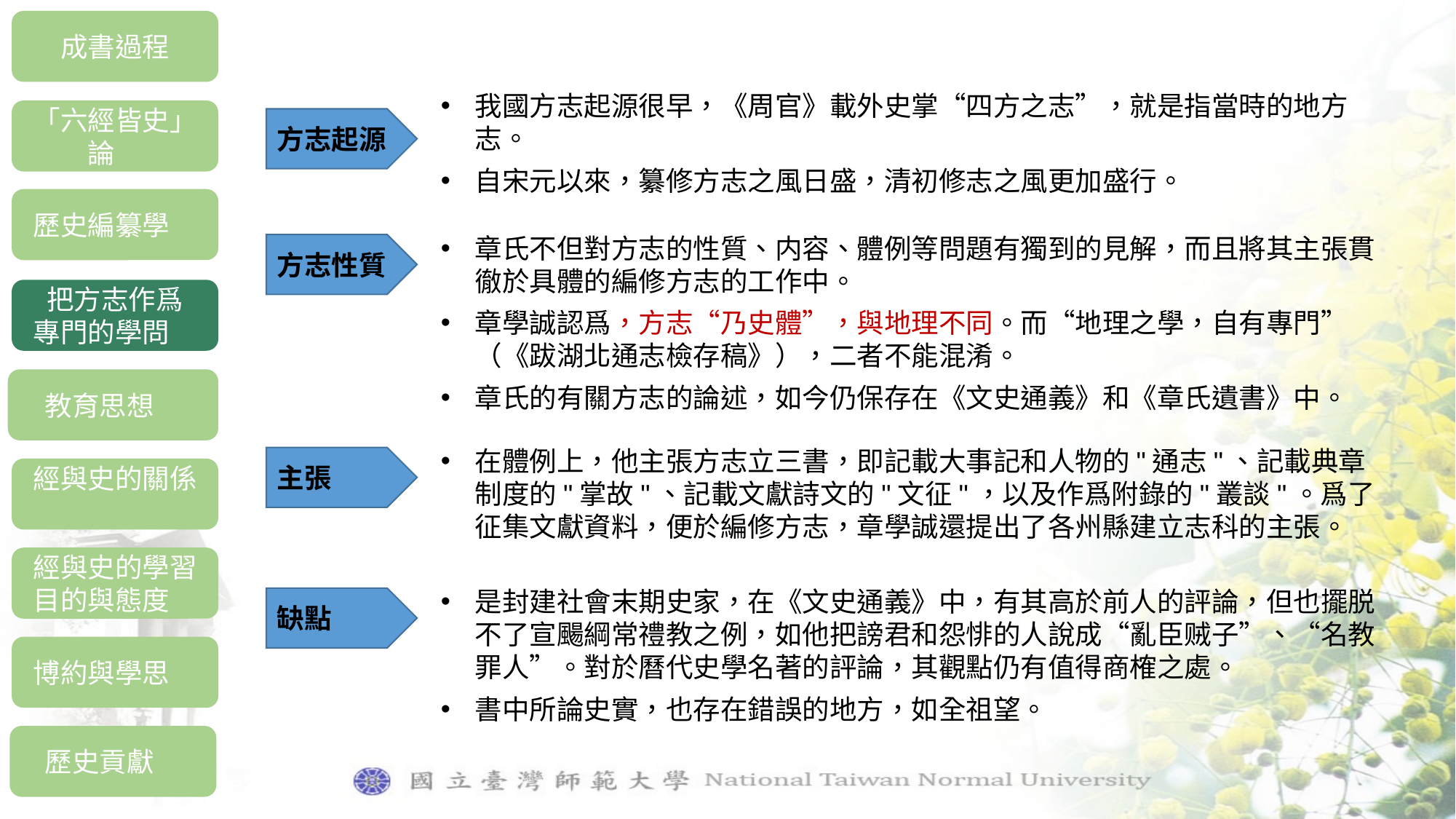

成書過程
「六經皆史」論
歷史編纂學
把方志作爲
專門的學問
教育思想
經與史的關係
經與史的學習目的與態度
博約與學思
歷史貢獻
我國方志起源很早，《周官》載外史掌“四方之志”，就是指當時的地方志。
自宋元以來，纂修方志之風日盛，清初修志之風更加盛行。
方志起源
章氏不但對方志的性質、内容、體例等問題有獨到的見解，而且將其主張貫徹於具體的編修方志的工作中。
章學誠認爲，方志“乃史體”，與地理不同。而“地理之學，自有專門”（《跋湖北通志檢存稿》），二者不能混淆。
章氏的有關方志的論述，如今仍保存在《文史通義》和《章氏遺書》中。
方志性質
在體例上，他主張方志立三書，即記載大事記和人物的"通志"、記載典章制度的"掌故"、記載文獻詩文的"文征"，以及作爲附錄的"叢談"。爲了征集文獻資料，便於編修方志，章學誠還提出了各州縣建立志科的主張。
主張
是封建社會末期史家，在《文史通義》中，有其高於前人的評論，但也擺脱不了宣颺綱常禮教之例，如他把謗君和怨悱的人說成“亂臣贼子”、“名教罪人”。對於曆代史學名著的評論，其觀點仍有值得商榷之處。
書中所論史實，也存在錯誤的地方，如全祖望。
缺點